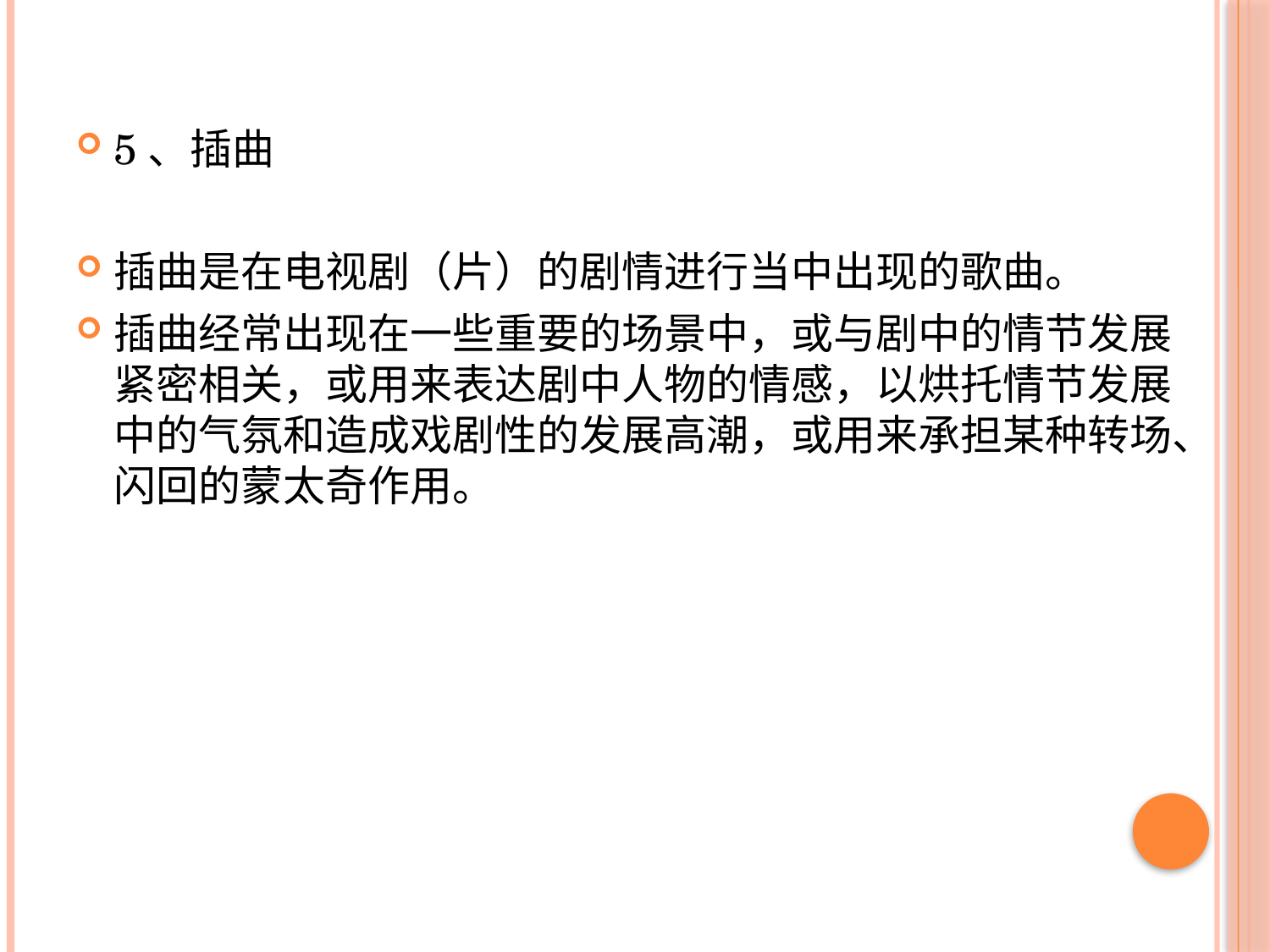

#
5、插曲

插曲是在电视剧（片）的剧情进行当中出现的歌曲。
插曲经常出现在一些重要的场景中，或与剧中的情节发展紧密相关，或用来表达剧中人物的情感，以烘托情节发展中的气氛和造成戏剧性的发展高潮，或用来承担某种转场、闪回的蒙太奇作用。